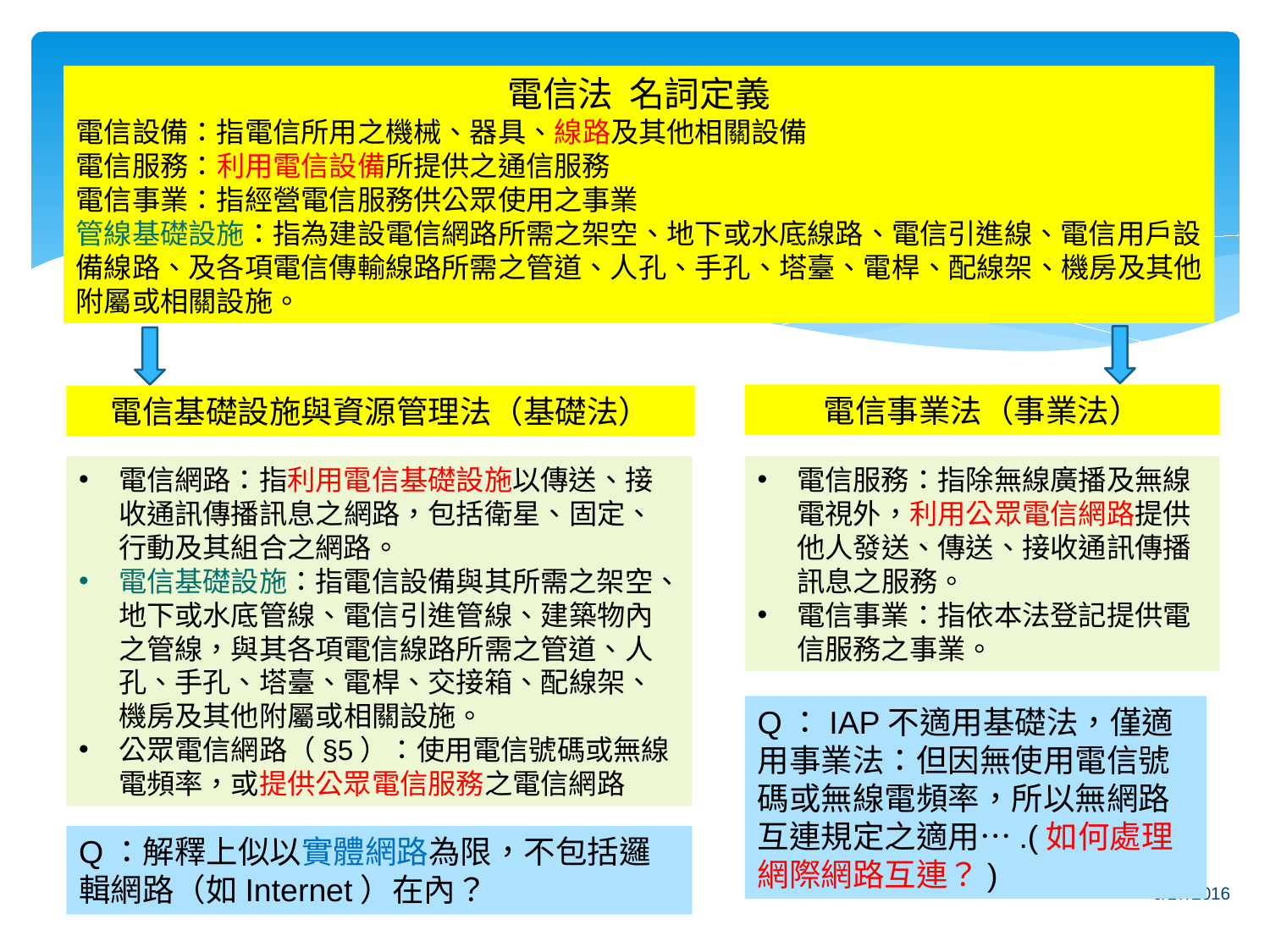

#
電信法  名詞定義
電信設備：指電信所用之機械、器具、線路及其他相關設備
電信服務：利用電信設備所提供之通信服務
電信事業：指經營電信服務供公眾使用之事業
管線基礎設施：指為建設電信網路所需之架空、地下或水底線路、電信引進線、電信用戶設備線路、及各項電信傳輸線路所需之管道、人孔、手孔、塔臺、電桿、配線架、機房及其他附屬或相關設施。

電信事業法（事業法）
電信基礎設施與資源管理法（基礎法）
電信網路：指利用電信基礎設施以傳送、接收通訊傳播訊息之網路，包括衛星、固定、行動及其組合之網路。
電信基礎設施：指電信設備與其所需之架空、地下或水底管線、電信引進管線、建築物內之管線，與其各項電信線路所需之管道、人孔、手孔、塔臺、電桿、交接箱、配線架、機房及其他附屬或相關設施。
公眾電信網路（§5）：使用電信號碼或無線電頻率，或提供公眾電信服務之電信網路
電信服務：指除無線廣播及無線電視外，利用公眾電信網路提供他人發送、傳送、接收通訊傳播訊息之服務。
電信事業：指依本法登記提供電信服務之事業。
Q：IAP不適用基礎法，僅適用事業法：但因無使用電信號碼或無線電頻率，所以無網路互連規定之適用….(如何處理網際網路互連？)
Q：解釋上似以實體網路為限，不包括邏輯網路（如Internet）在內？
5
6/17/2016